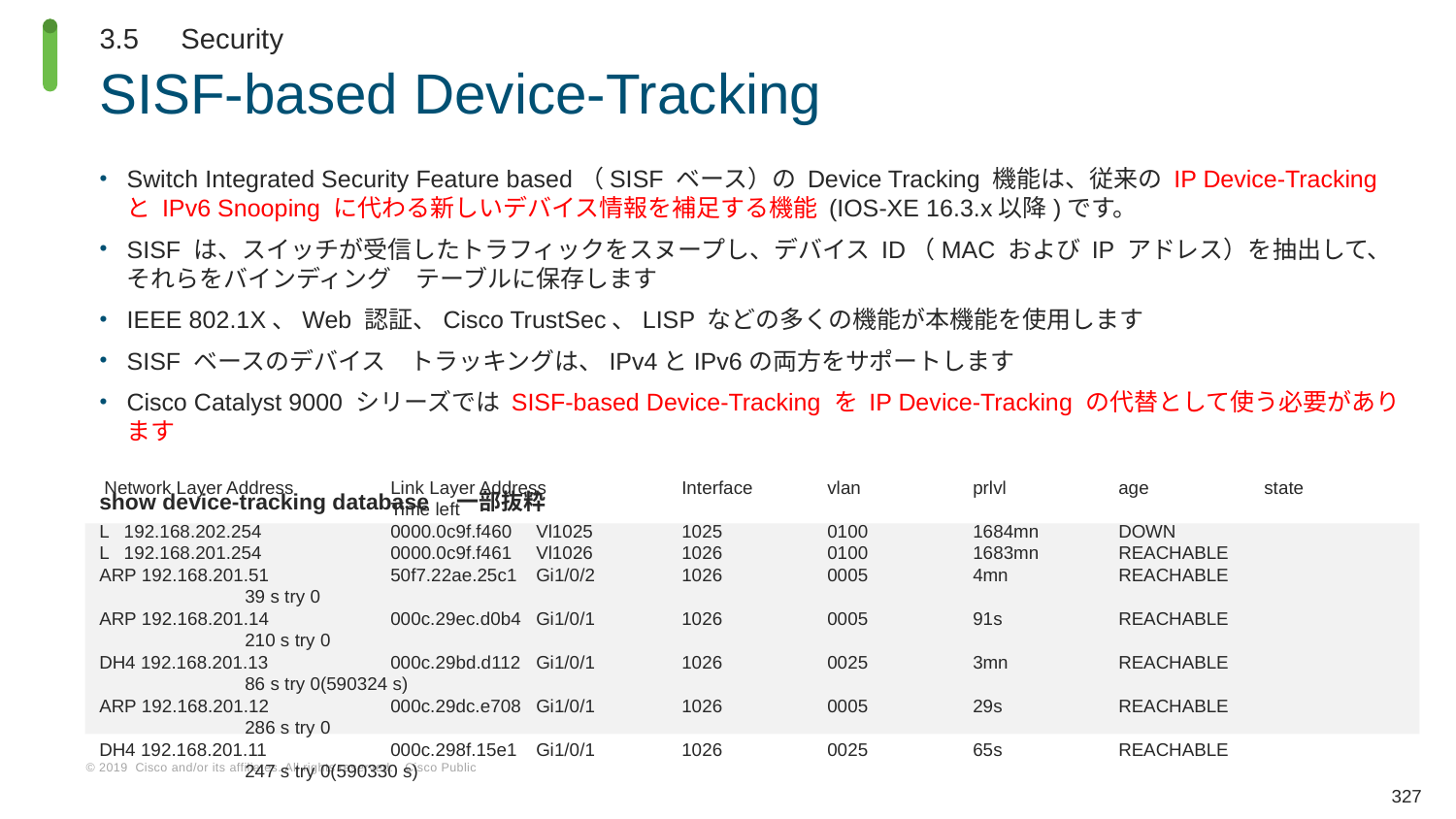

3.5　Security
# SISF-based Device-Tracking
Switch Integrated Security Feature based（SISF ベース）の Device Tracking 機能は、従来の IP Device-Tracking と IPv6 Snooping に代わる新しいデバイス情報を補足する機能 (IOS-XE 16.3.x以降)です。
SISF は、スイッチが受信したトラフィックをスヌープし、デバイス ID（MAC および IP アドレス）を抽出して、それらをバインディング　テーブルに保存します
IEEE 802.1X、Web 認証、Cisco TrustSec、LISP などの多くの機能が本機能を使用します
SISF ベースのデバイス　トラッキングは、IPv4とIPv6の両方をサポートします
Cisco Catalyst 9000 シリーズでは SISF-based Device-Tracking を IP Device-Tracking の代替として使う必要があります
show device-tracking database　一部抜粋
 Network Layer Address	Link Layer Address	Interface	vlan	prlvl	age	state		Time left
L   192.168.202.254	0000.0c9f.f460	Vl1025	1025	0100	1684mn	DOWN
L   192.168.201.254	0000.0c9f.f461	Vl1026	1026	0100	1683mn	REACHABLE
ARP 192.168.201.51	50f7.22ae.25c1	Gi1/0/2	1026	0005	4mn	REACHABLE		39 s try 0
ARP 192.168.201.14	000c.29ec.d0b4	Gi1/0/1	1026	0005	91s	REACHABLE		210 s try 0
DH4 192.168.201.13	000c.29bd.d112	Gi1/0/1	1026	0025	3mn	REACHABLE		86 s try 0(590324 s)
ARP 192.168.201.12	000c.29dc.e708	Gi1/0/1	1026	0005	29s	REACHABLE		286 s try 0
DH4 192.168.201.11	000c.298f.15e1	Gi1/0/1	1026	0025	65s	REACHABLE		247 s try 0(590330 s)
327